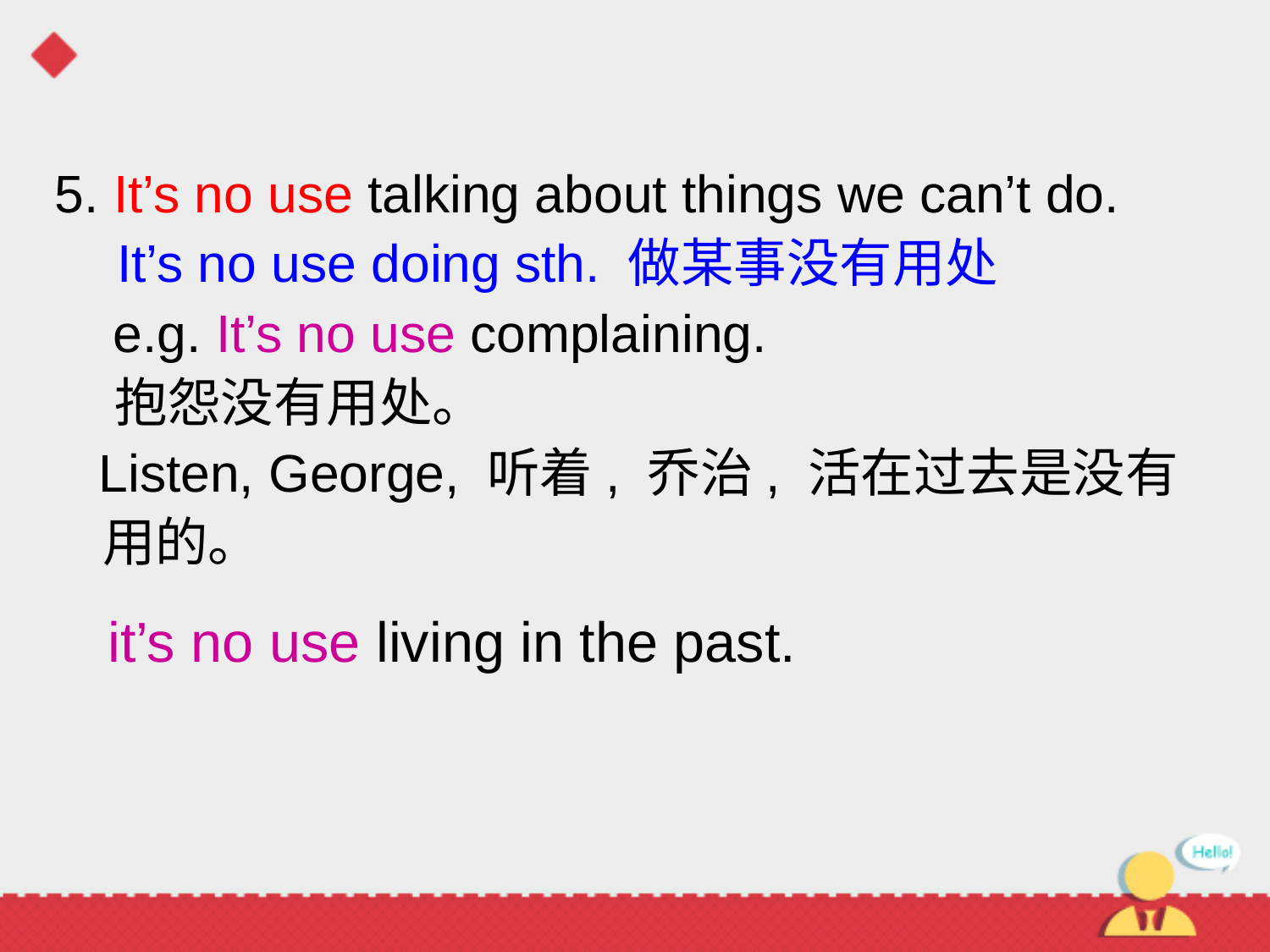

5. It’s no use talking about things we can’t do.
	 It’s no use doing sth. 做某事没有用处
    e.g. It’s no use complaining.
    抱怨没有用处。
   Listen, George, 听着, 乔治, 活在过去是没有用的。

it’s no use living in the past.